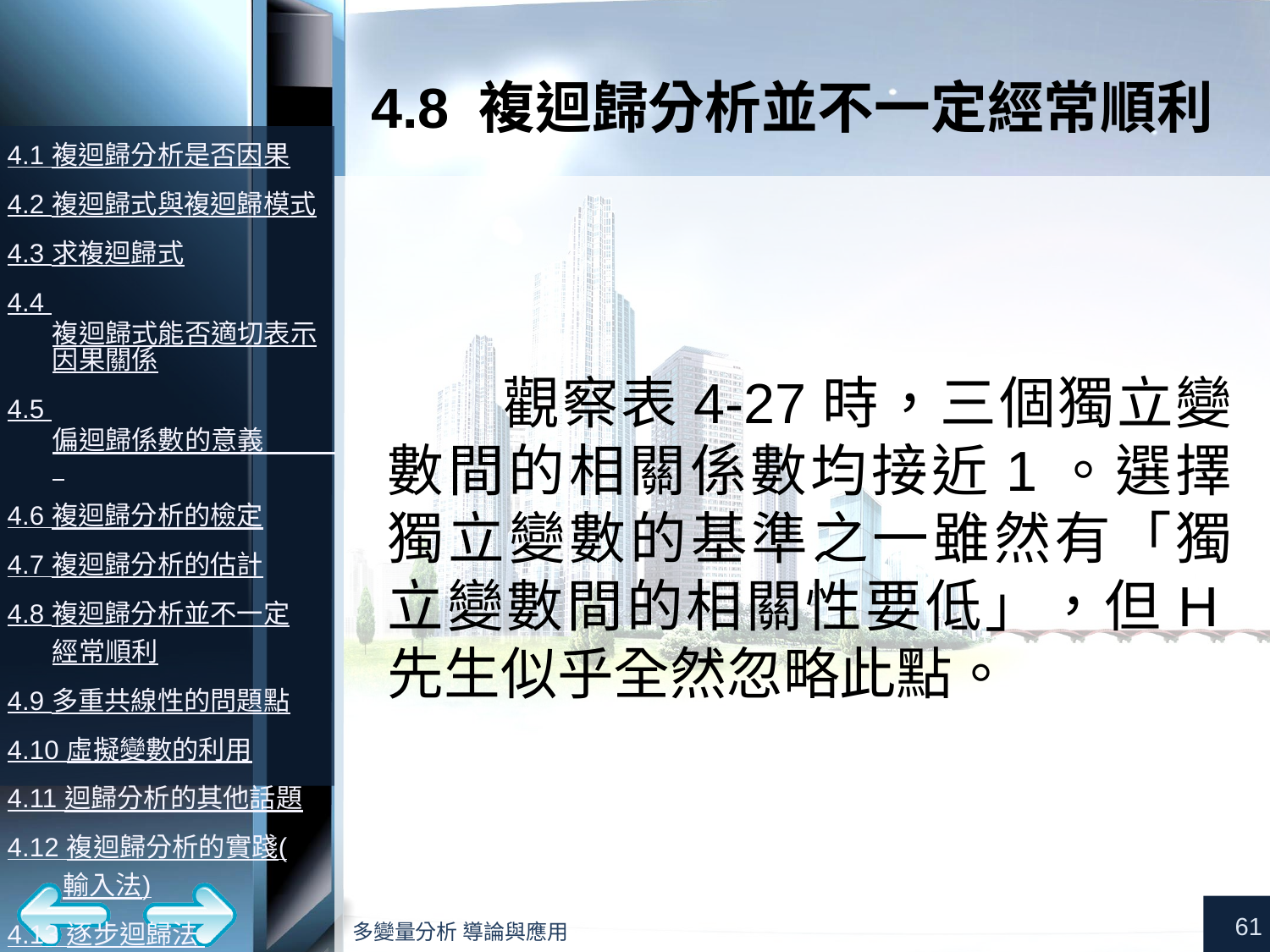

# 4.8 複迴歸分析並不一定經常順利
觀察表4-27時，三個獨立變數間的相關係數均接近1。選擇獨立變數的基準之一雖然有「獨立變數間的相關性要低」，但H先生似乎全然忽略此點。
61
多變量分析 導論與應用